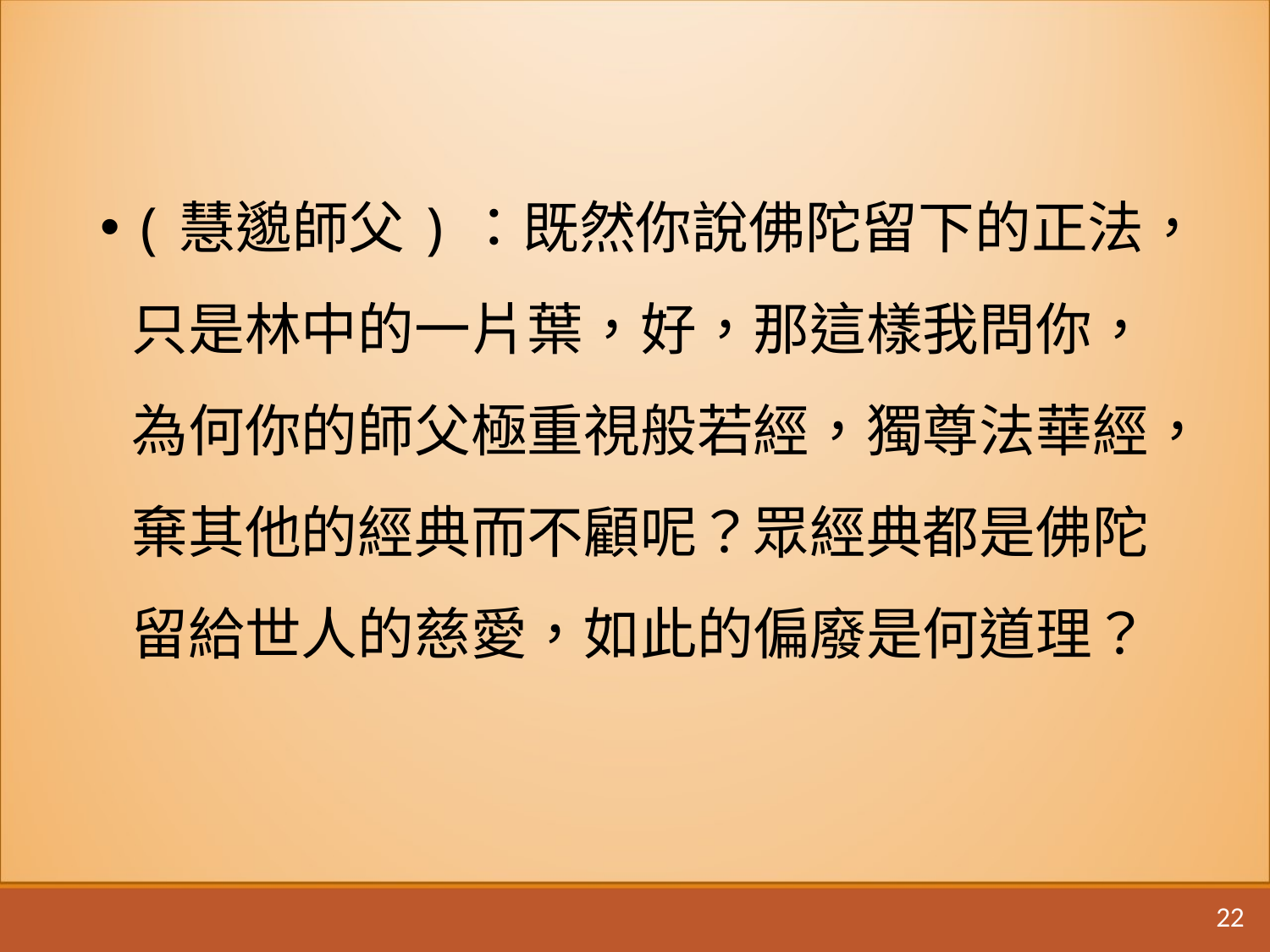

(慧邈師父)：既然你說佛陀留下的正法，只是林中的一片葉，好，那這樣我問你，為何你的師父極重視般若經，獨尊法華經，棄其他的經典而不顧呢？眾經典都是佛陀留給世人的慈愛，如此的偏廢是何道理？

22